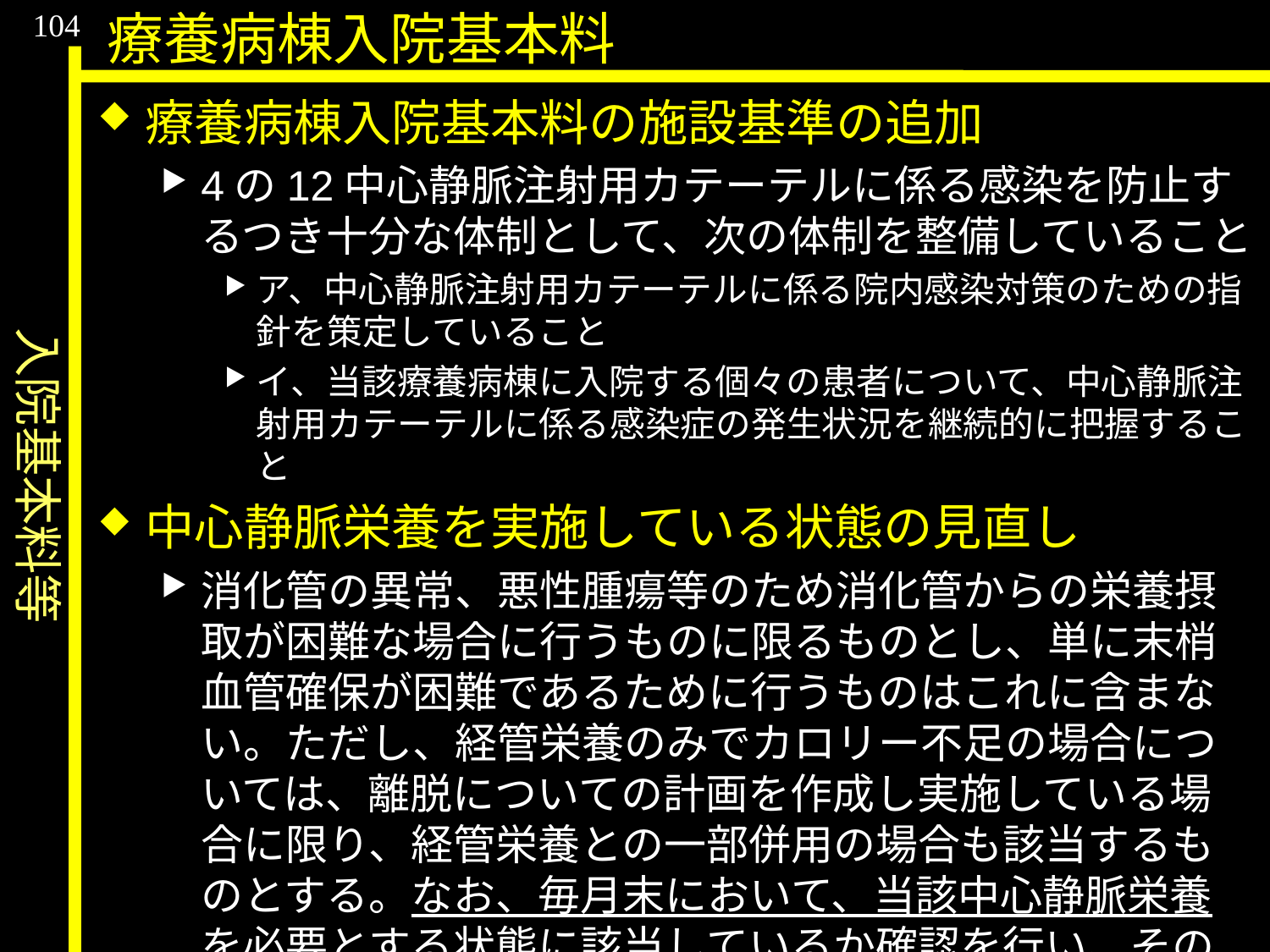

入院基本料等
104
療養病棟入院基本料

療養病棟入院基本料の施設基準の追加
4の12中心静脈注射用カテーテルに係る感染を防止するつき十分な体制として、次の体制を整備していること
ア、中心静脈注射用カテーテルに係る院内感染対策のための指針を策定していること
イ、当該療養病棟に入院する個々の患者について、中心静脈注射用カテーテルに係る感染症の発生状況を継続的に把握すること
中心静脈栄養を実施している状態の見直し
消化管の異常、悪性腫瘍等のため消化管からの栄養摂取が困難な場合に行うものに限るものとし、単に末梢血管確保が困難であるために行うものはこれに含まない。ただし、経管栄養のみでカロリー不足の場合については、離脱についての計画を作成し実施している場合に限り、経管栄養との一部併用の場合も該当するものとする。なお、毎月末において、当該中心静脈栄養を必要とする状態に該当しているか確認を行い、その結果を診療録等に記載すること